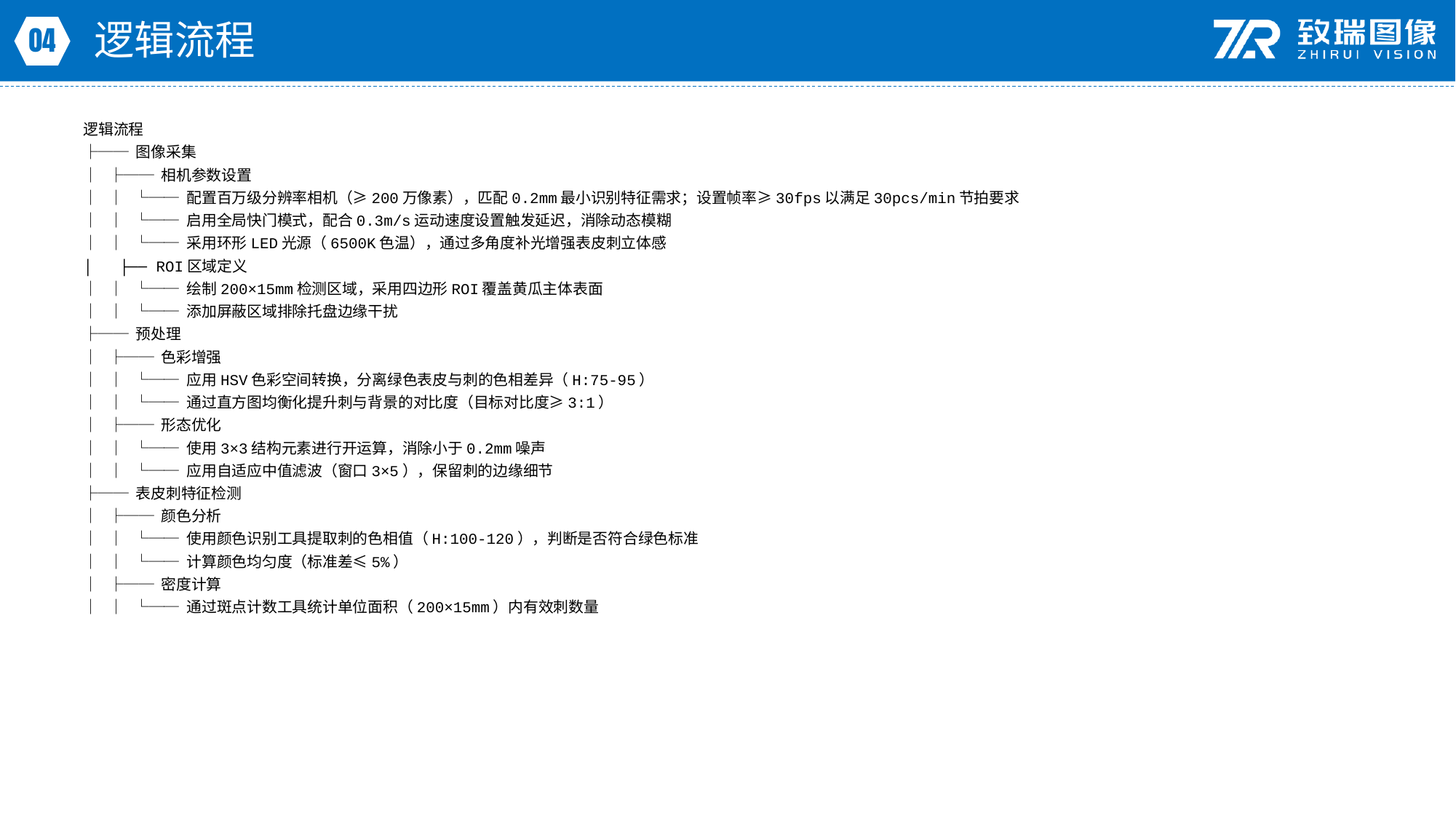

逻辑流程
04

逻辑流程
├── 图像采集
│   ├── 相机参数设置
│   │   └── 配置百万级分辨率相机（≥200万像素），匹配0.2mm最小识别特征需求；设置帧率≥30fps以满足30pcs/min节拍要求
│   │   └── 启用全局快门模式，配合0.3m/s运动速度设置触发延迟，消除动态模糊
│   │   └── 采用环形LED光源（6500K色温），通过多角度补光增强表皮刺立体感
│   ├── ROI区域定义
│   │   └── 绘制200×15mm检测区域，采用四边形ROI覆盖黄瓜主体表面
│   │   └── 添加屏蔽区域排除托盘边缘干扰
├── 预处理
│   ├── 色彩增强
│   │   └── 应用HSV色彩空间转换，分离绿色表皮与刺的色相差异（H:75-95）
│   │   └── 通过直方图均衡化提升刺与背景的对比度（目标对比度≥3:1）
│   ├── 形态优化
│   │   └── 使用3×3结构元素进行开运算，消除小于0.2mm噪声
│   │   └── 应用自适应中值滤波（窗口3×5），保留刺的边缘细节
├── 表皮刺特征检测
│   ├── 颜色分析
│   │   └── 使用颜色识别工具提取刺的色相值（H:100-120），判断是否符合绿色标准
│   │   └── 计算颜色均匀度（标准差≤5%）
│   ├── 密度计算
│   │   └── 通过斑点计数工具统计单位面积（200×15mm）内有效刺数量